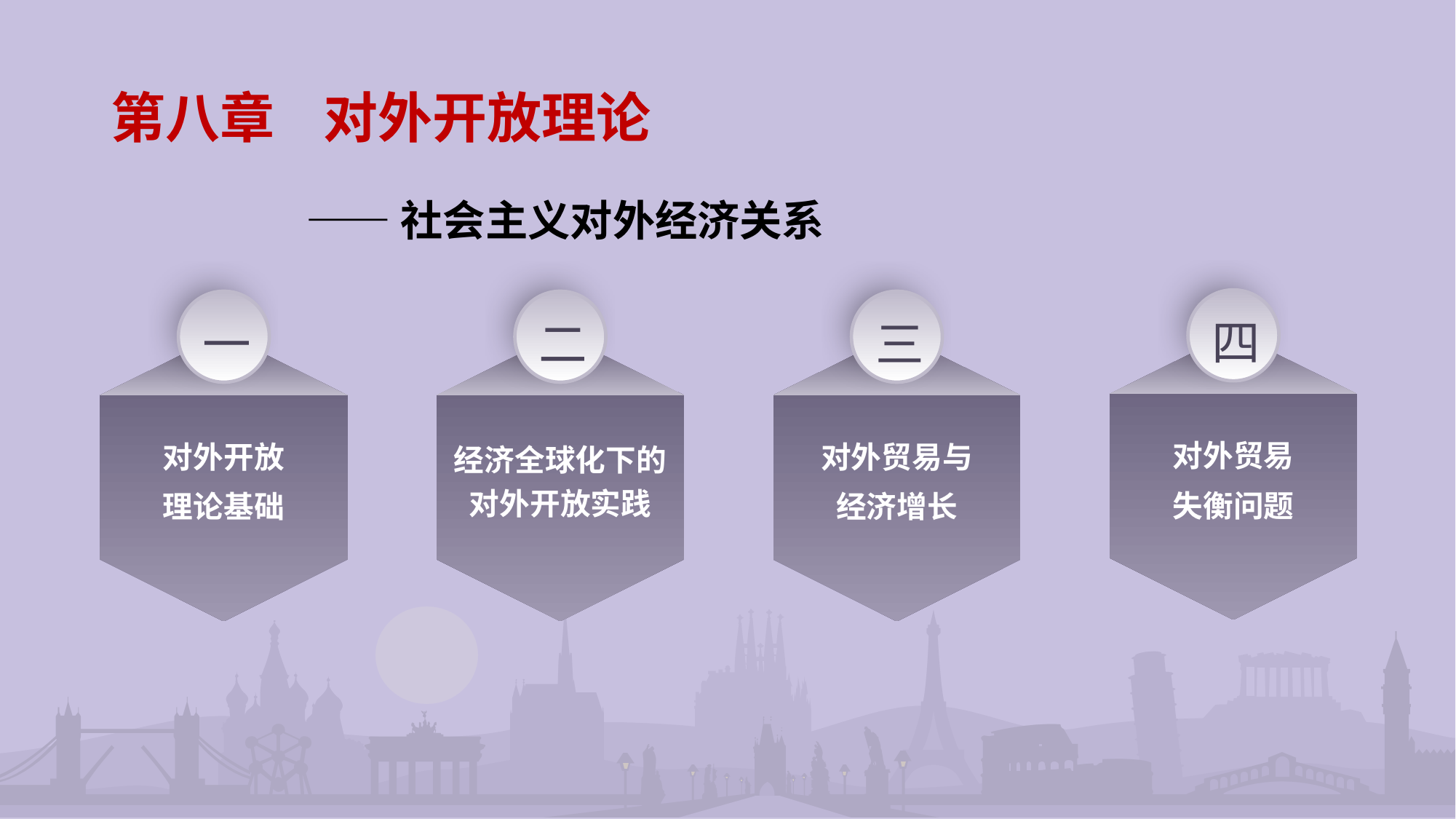

第八章    对外开放理论
                ——社会主义对外经济关系
四
对外贸易
失衡问题

一
二
三
对外开放
理论基础

经济全球化下的对外开放实践

对外贸易与
经济增长